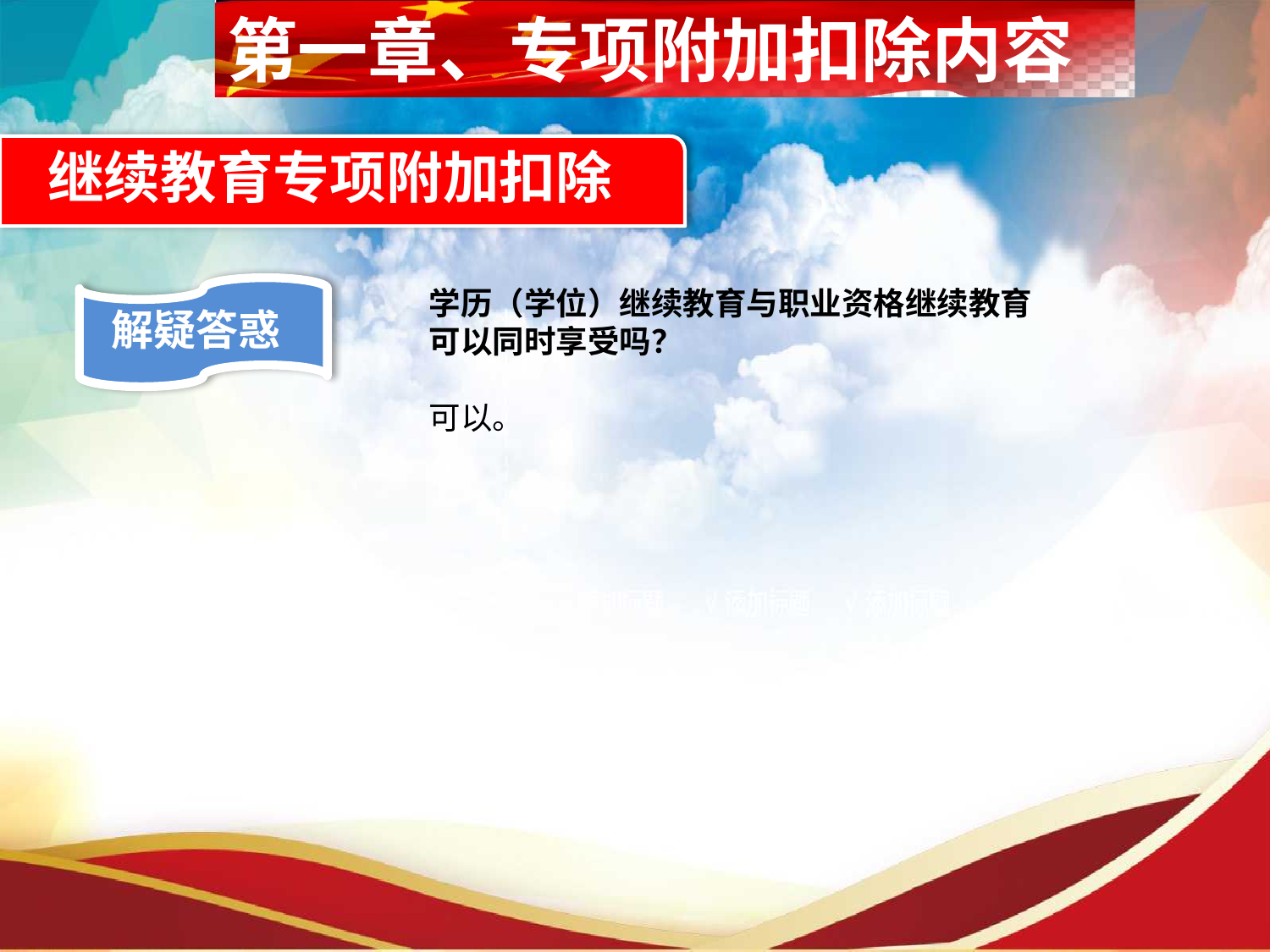

第一章、专项附加扣除内容

继续教育专项附加扣除

学历（学位）继续教育与职业资格继续教育可以同时享受吗？

可以。
解疑答惑